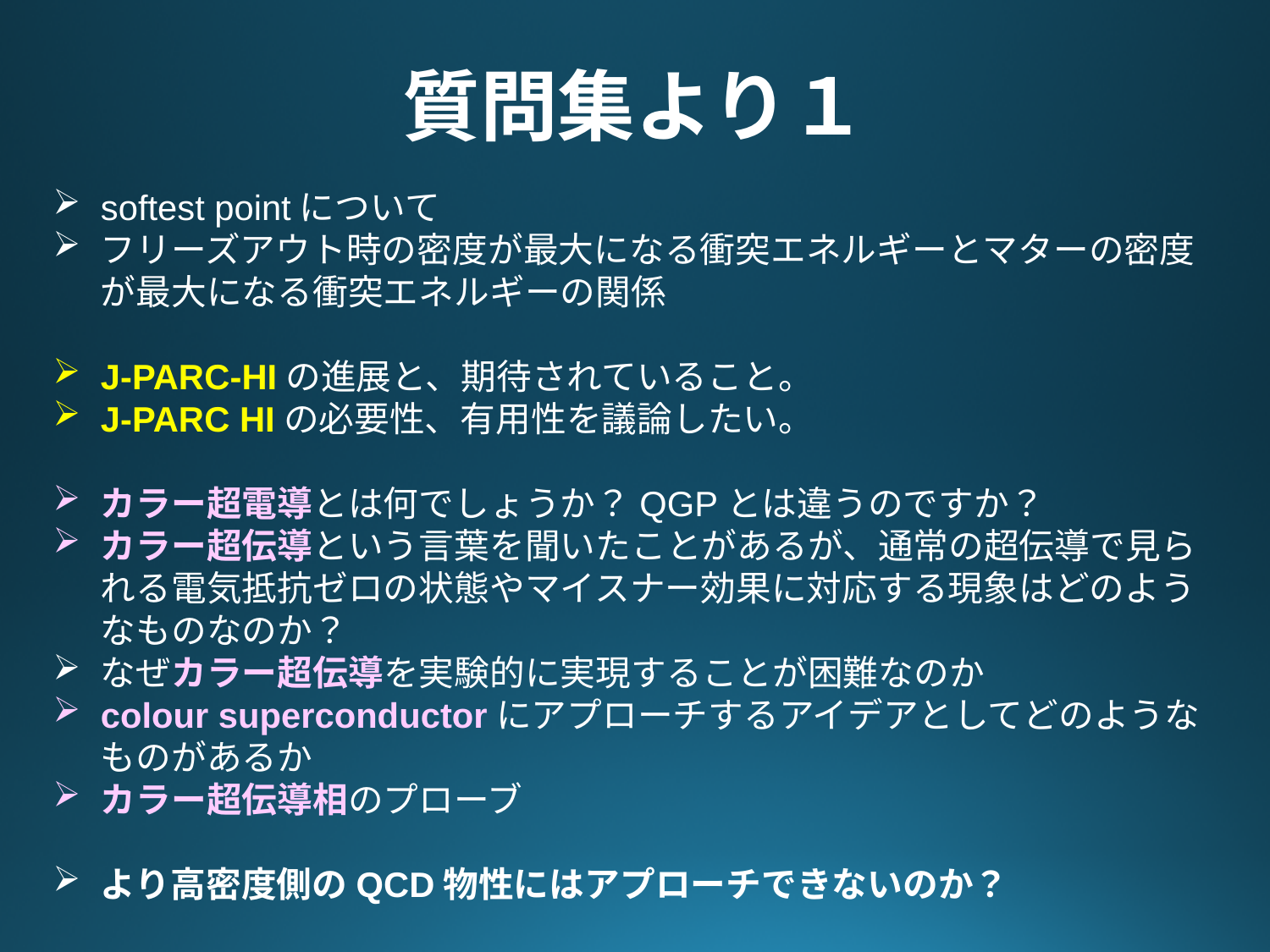

# 質問集より１
softest pointについて
フリーズアウト時の密度が最大になる衝突エネルギーとマターの密度が最大になる衝突エネルギーの関係

J-PARC-HIの進展と、期待されていること。
J-PARC HIの必要性、有用性を議論したい。

カラー超電導とは何でしょうか？QGPとは違うのですか？
カラー超伝導という言葉を聞いたことがあるが、通常の超伝導で見られる電気抵抗ゼロの状態やマイスナー効果に対応する現象はどのようなものなのか？
なぜカラー超伝導を実験的に実現することが困難なのか
colour superconductorにアプローチするアイデアとしてどのようなものがあるか
カラー超伝導相のプローブ

より高密度側のQCD物性にはアプローチできないのか？